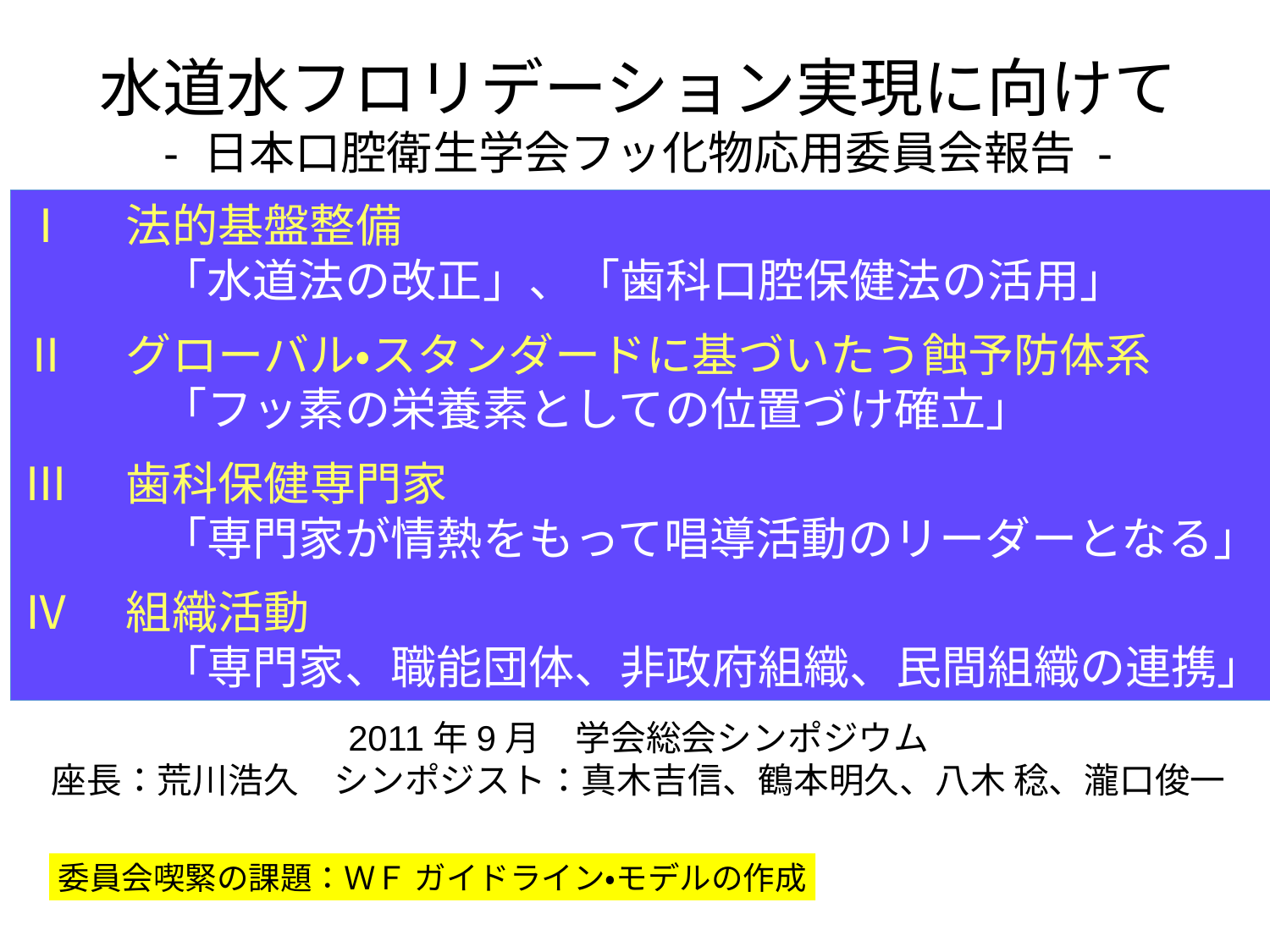

水道水フロリデーション実現に向けて
- 日本口腔衛生学会フッ化物応用委員会報告 -
Ⅰ　法的基盤整備
　　　「水道法の改正」、「歯科口腔保健法の活用」

Ⅱ　グローバル・スタンダードに基づいたう蝕予防体系
　　　「フッ素の栄養素としての位置づけ確立」

Ⅲ　歯科保健専門家
　　　「専門家が情熱をもって唱導活動のリーダーとなる」

Ⅳ　組織活動
　　　「専門家、職能団体、非政府組織、民間組織の連携」
2011年9月　学会総会シンポジウム
座長：荒川浩久　シンポジスト：真木吉信、鶴本明久、八木 稔、瀧口俊一
委員会喫緊の課題：ＷＦ ガイドライン・モデルの作成